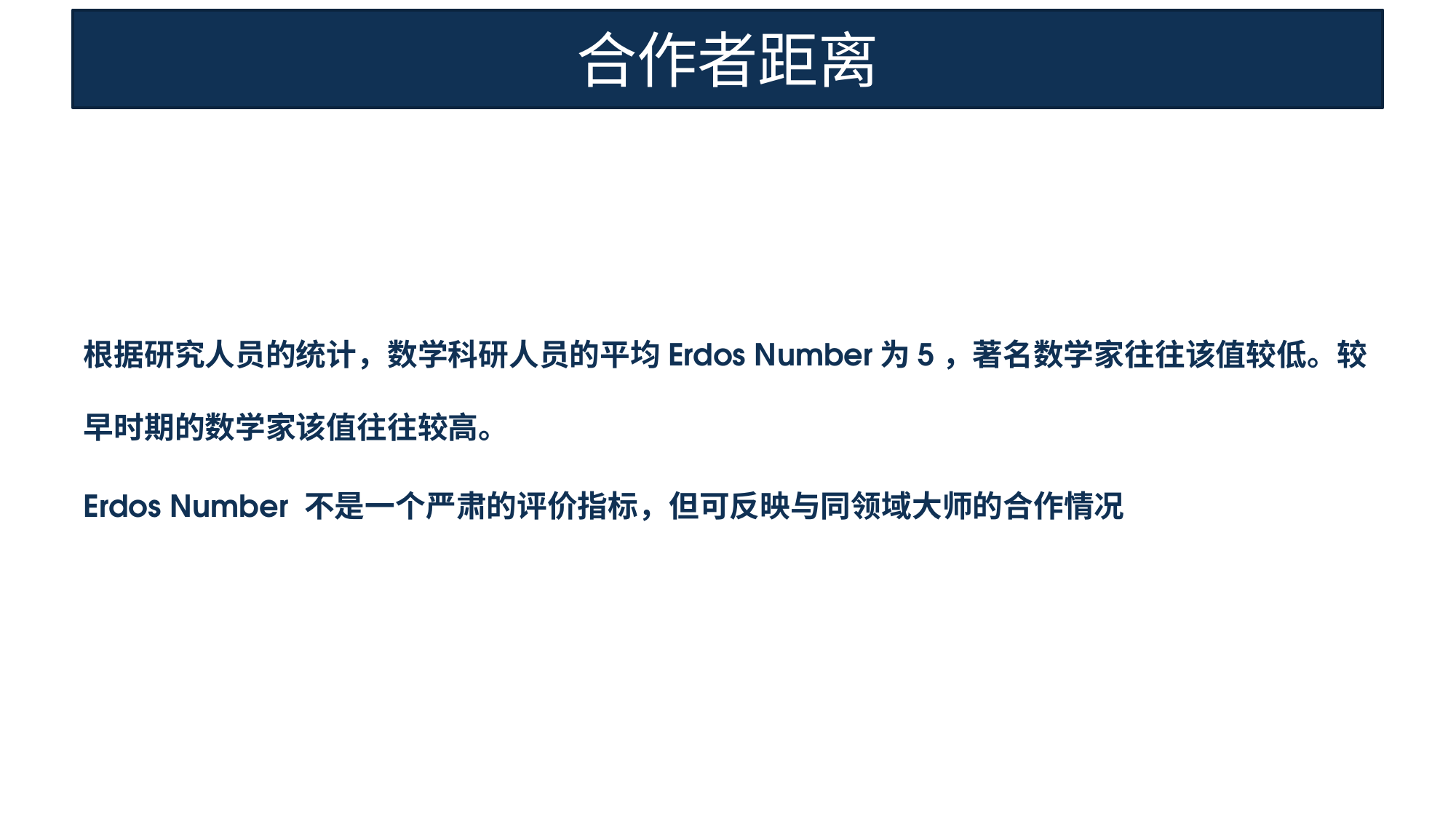

合作者距离
根据研究人员的统计，数学科研人员的平均Erdos Number为5，著名数学家往往该值较低。较早时期的数学家该值往往较高。
Erdos Number 不是一个严肃的评价指标，但可反映与同领域大师的合作情况